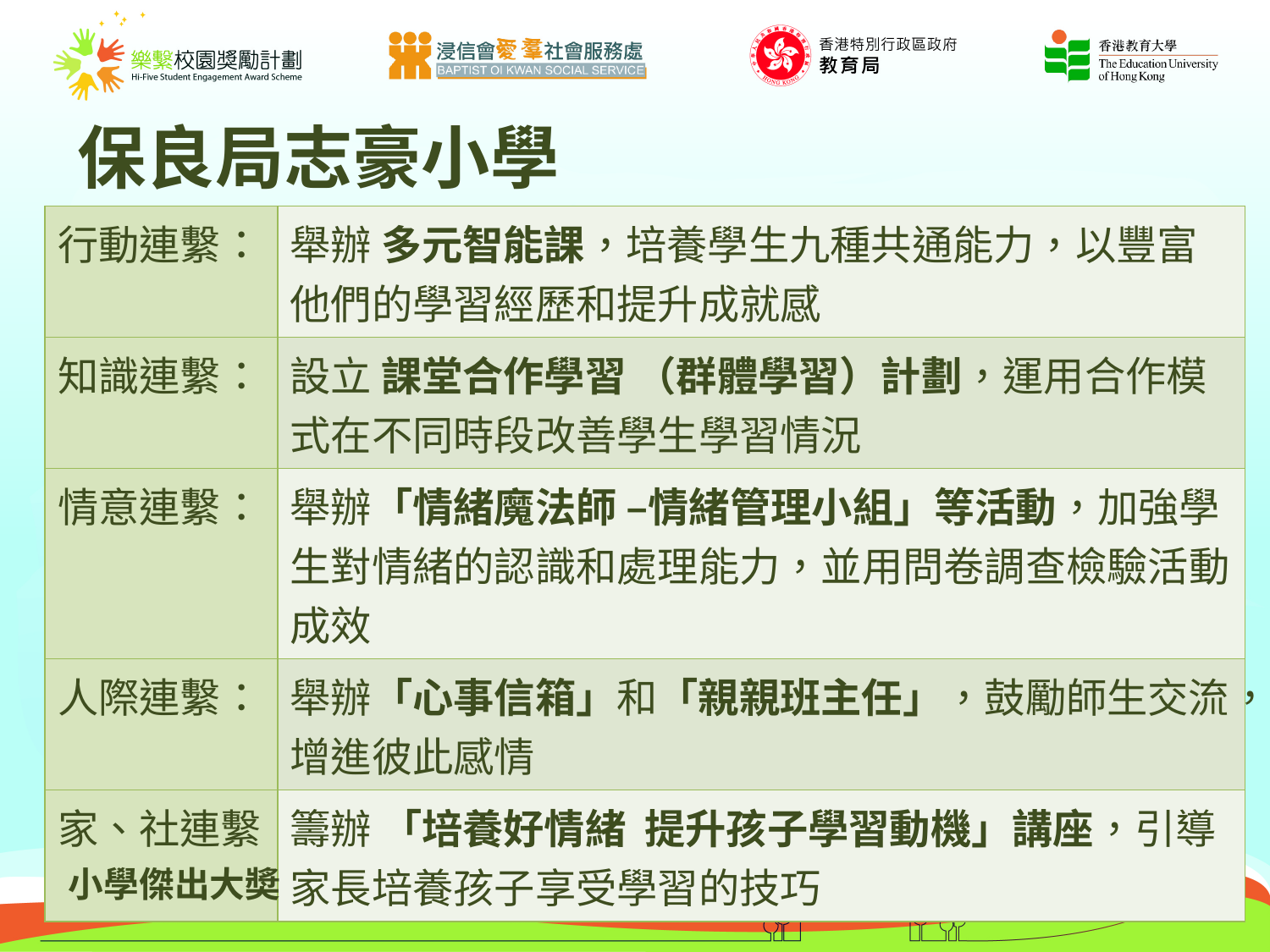

# 保良局志豪小學
| 行動連繫： | 舉辦 多元智能課，培養學生九種共通能力，以豐富他們的學習經歷和提升成就感 |
| --- | --- |
| 知識連繫： | 設立 課堂合作學習 （群體學習）計劃，運用合作模式在不同時段改善學生學習情況 |
| 情意連繫： | 舉辦「情緒魔法師 –情緒管理小組」等活動，加強學生對情緒的認識和處理能力，並用問卷調查檢驗活動成效 |
| 人際連繫： | 舉辦「心事信箱」和「親親班主任」，鼓勵師生交流，增進彼此感情 |
| 家、社連繫： | 籌辦 「培養好情緒 提升孩子學習動機」講座，引導家長培養孩子享受學習的技巧 |

小學傑出大奬